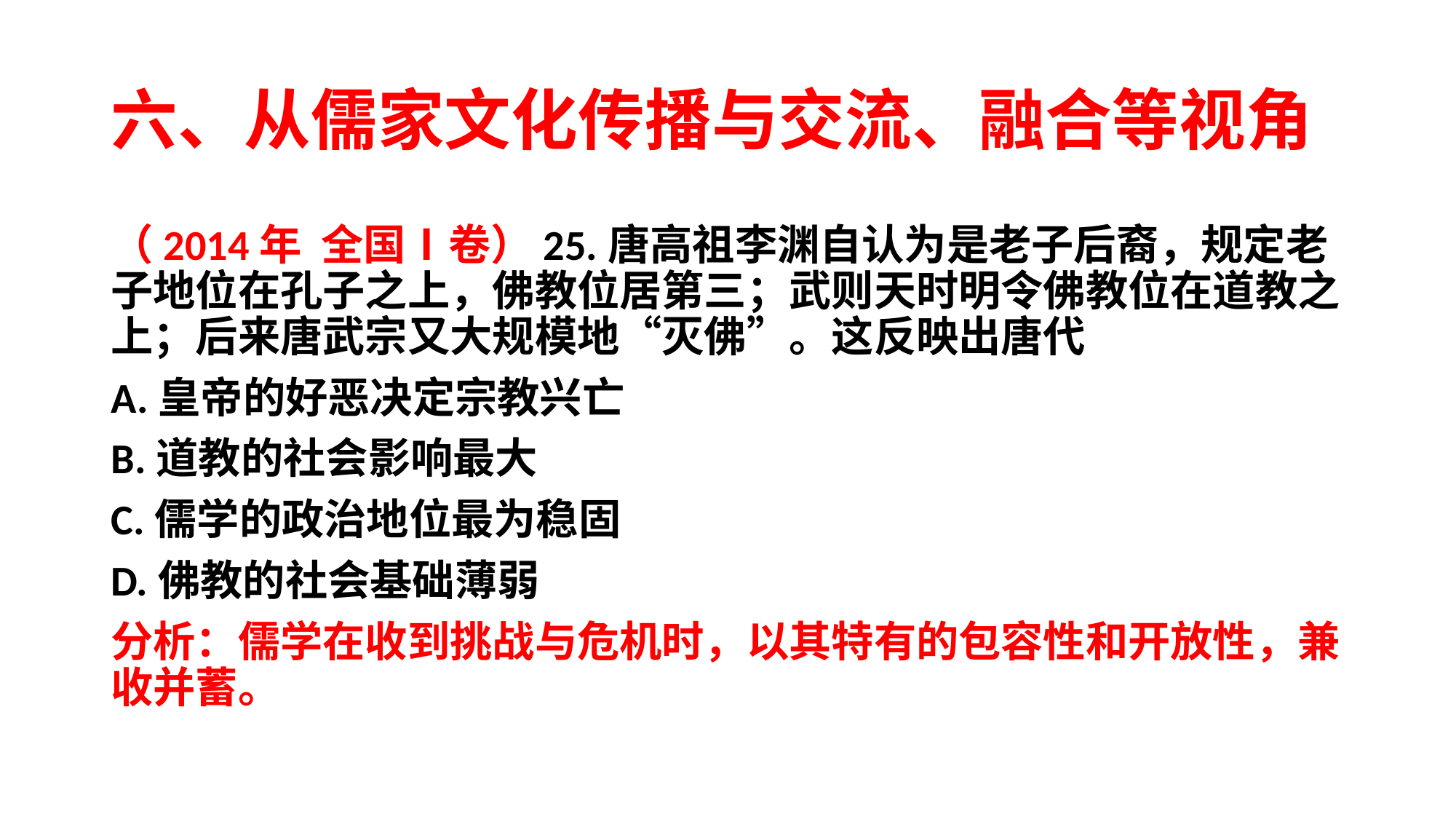

# 六、从儒家文化传播与交流、融合等视角
（2014年  全国Ⅰ卷）25.唐高祖李渊自认为是老子后裔，规定老子地位在孔子之上，佛教位居第三；武则天时明令佛教位在道教之上；后来唐武宗又大规模地“灭佛”。这反映出唐代
A.皇帝的好恶决定宗教兴亡
B.道教的社会影响最大
C.儒学的政治地位最为稳固
D.佛教的社会基础薄弱
分析：儒学在收到挑战与危机时，以其特有的包容性和开放性，兼收并蓄。